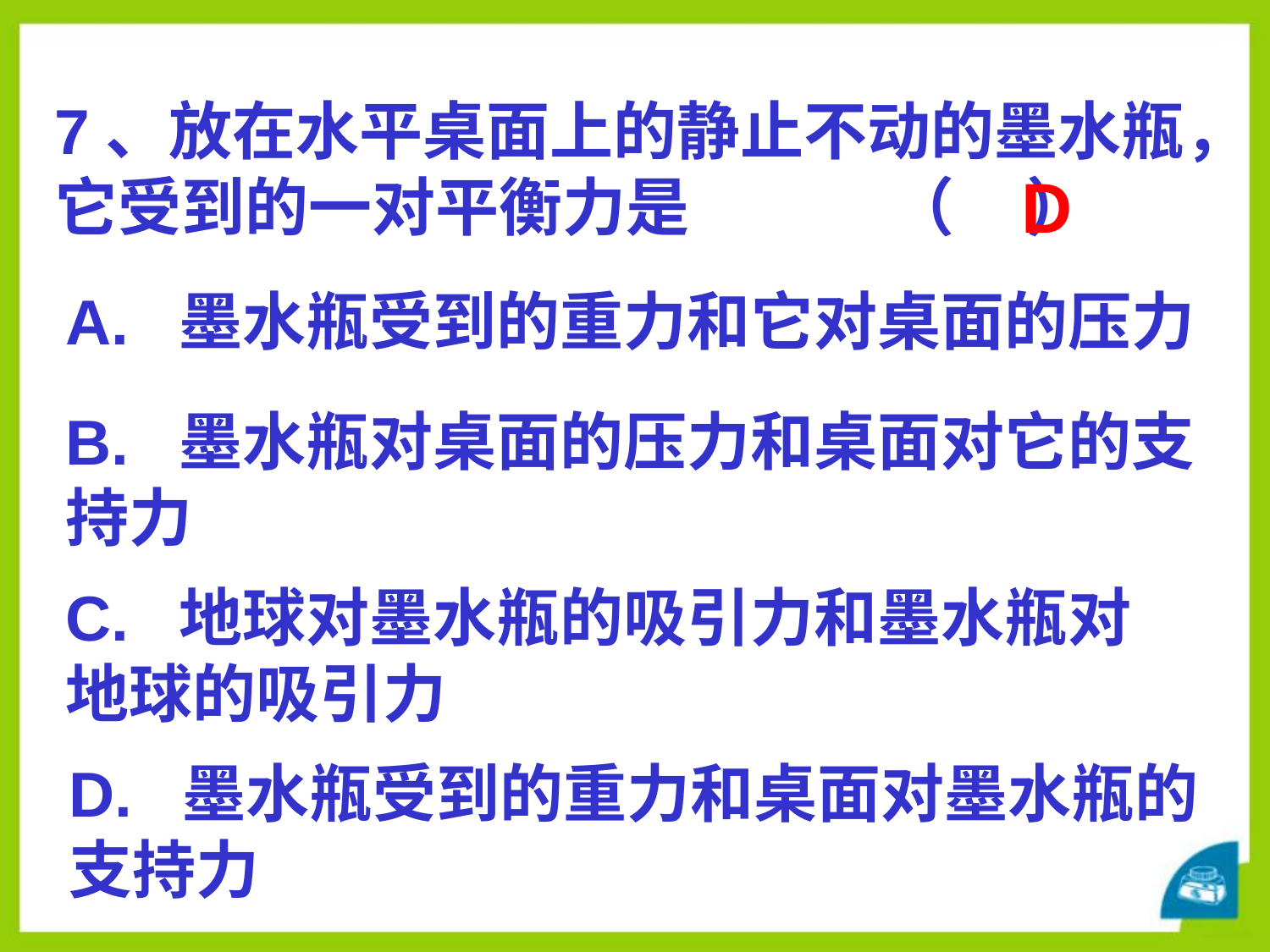

7、放在水平桌面上的静止不动的墨水瓶，它受到的一对平衡力是              （     ）
D
A.  墨水瓶受到的重力和它对桌面的压力
B.  墨水瓶对桌面的压力和桌面对它的支持力
C.  地球对墨水瓶的吸引力和墨水瓶对地球的吸引力
D.  墨水瓶受到的重力和桌面对墨水瓶的支持力